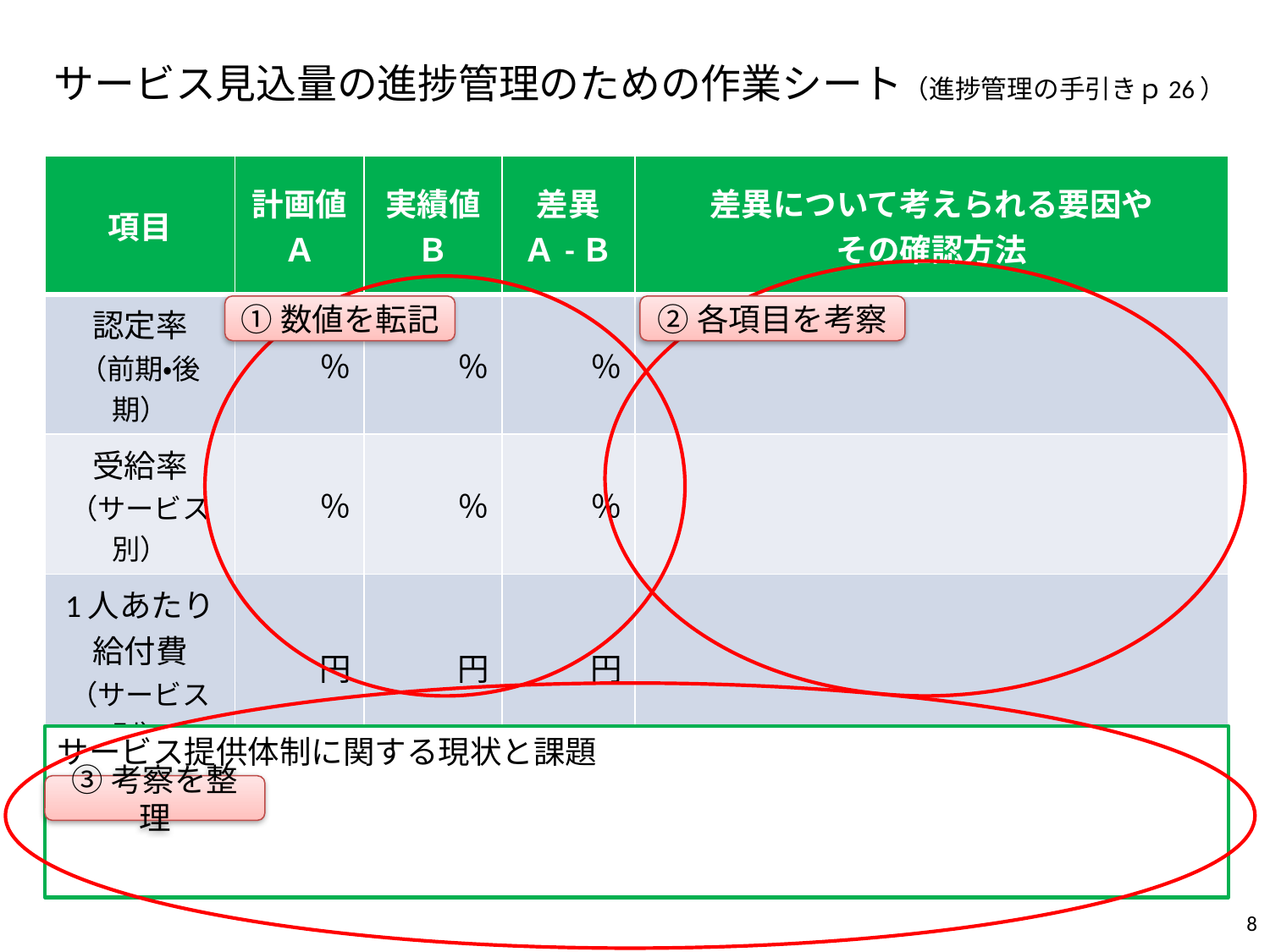

# サービス見込量の進捗管理のための作業シート（進捗管理の手引きｐ26）
| 項目 | 計画値 Ａ | 実績値 Ｂ | 差異 Ａ-Ｂ | 差異について考えられる要因や その確認方法 |
| --- | --- | --- | --- | --- |
| 認定率 （前期・後期） | ％ | ％ | ％ |  |
| 受給率 （サービス別） | ％ | ％ | ％ |  |
| 1人あたり 給付費 （サービス別） | 円 | 円 | 円 |  |

①数値を転記
②各項目を考察

サービス提供体制に関する現状と課題
③考察を整理
8